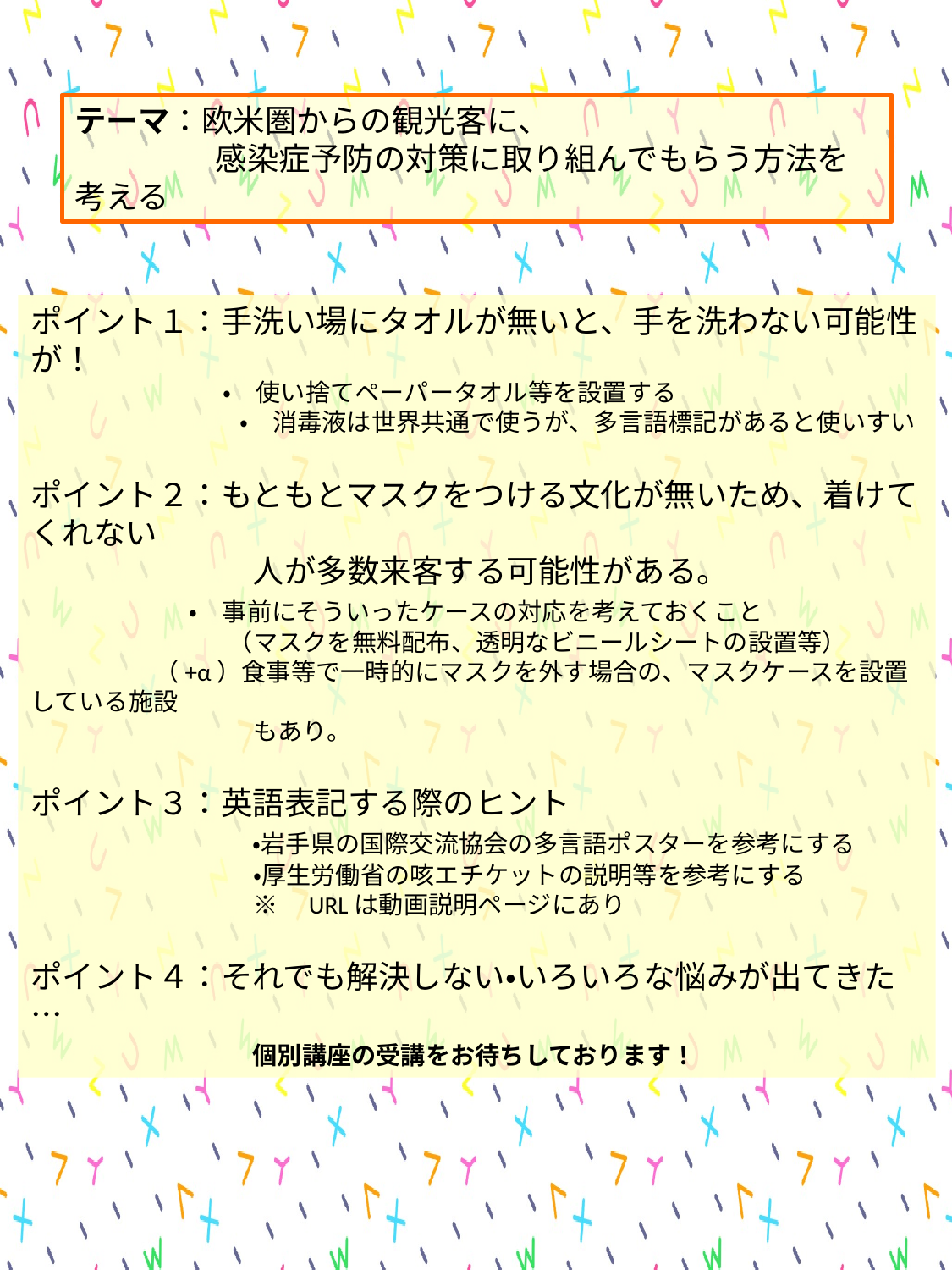

テーマ：欧米圏からの観光客に、
　　　　  感染症予防の対策に取り組んでもらう方法を考える
ポイント１：手洗い場にタオルが無いと、手を洗わない可能性が！
　　      　　　　  ・　使い捨てペーパータオル等を設置する
　　　  　　　　　・　消毒液は世界共通で使うが、多言語標記があると使いすい
 
ポイント２：もともとマスクをつける文化が無いため、着けてくれない
　　　　　　　人が多数来客する可能性がある。
　　　　　・　事前にそういったケースの対応を考えておくこと
　　　　　　　　（マスクを無料配布、透明なビニールシートの設置等）
　　　　　（+α）食事等で一時的にマスクを外す場合の、マスクケースを設置している施設
　　　　　　　　　もあり。
 
ポイント３：英語表記する際のヒント
　　　　　　　・岩手県の国際交流協会の多言語ポスターを参考にする
　　　　　　　　　・厚生労働省の咳エチケットの説明等を参考にする
　　　　　　　　　※　URLは動画説明ページにあり
 
ポイント４：それでも解決しない・いろいろな悩みが出てきた…
　　　　　　　個別講座の受講をお待ちしております！